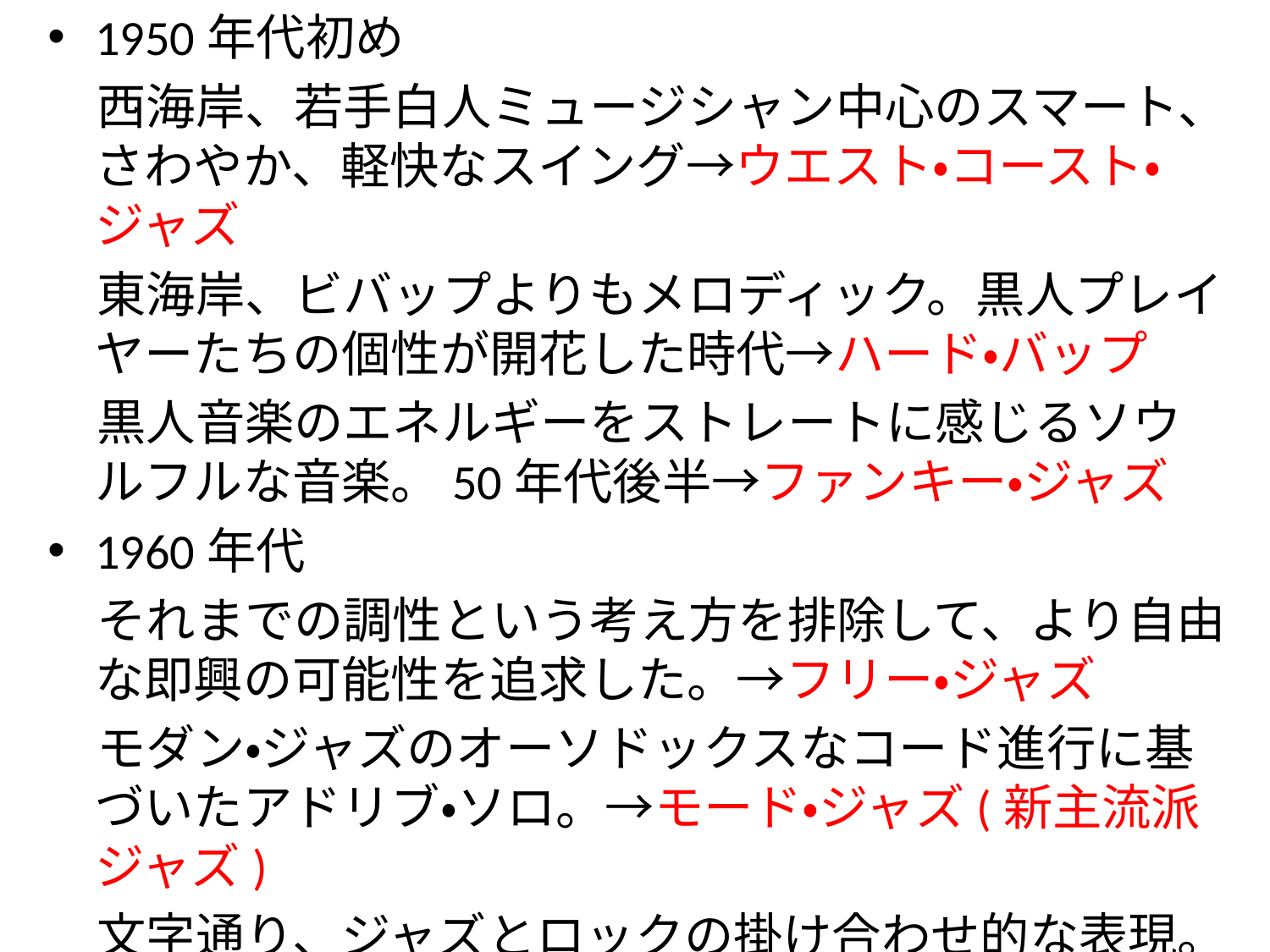

1950年代初め
　西海岸、若手白人ミュージシャン中心のスマート、さわやか、軽快なスイング→ウエスト・コースト・ジャズ
　東海岸、ビバップよりもメロディック。黒人プレイヤーたちの個性が開花した時代→ハード・バップ
　黒人音楽のエネルギーをストレートに感じるソウルフルな音楽。50年代後半→ファンキー・ジャズ
1960年代
　それまでの調性という考え方を排除して、より自由な即興の可能性を追求した。→フリー・ジャズ
　モダン・ジャズのオーソドックスなコード進行に基づいたアドリブ・ソロ。→モード・ジャズ(新主流派ジャズ)
　文字通り、ジャズとロックの掛け合わせ的な表現。→ジャズ・ロック

#